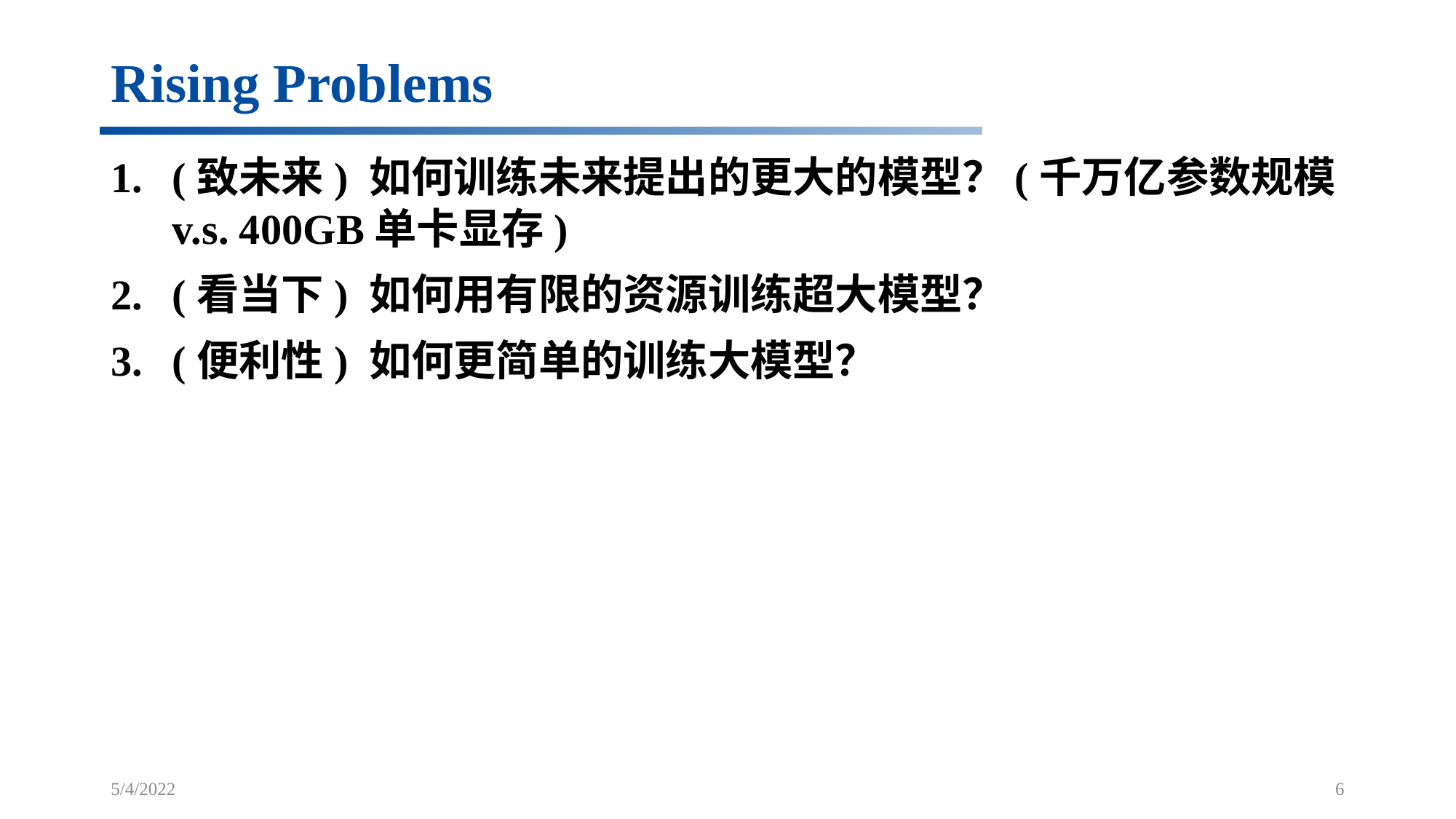

# Rising Problems
(致未来) 如何训练未来提出的更大的模型？(千万亿参数规模 v.s. 400GB单卡显存)
(看当下) 如何用有限的资源训练超大模型？
(便利性) 如何更简单的训练大模型？
5/4/2022